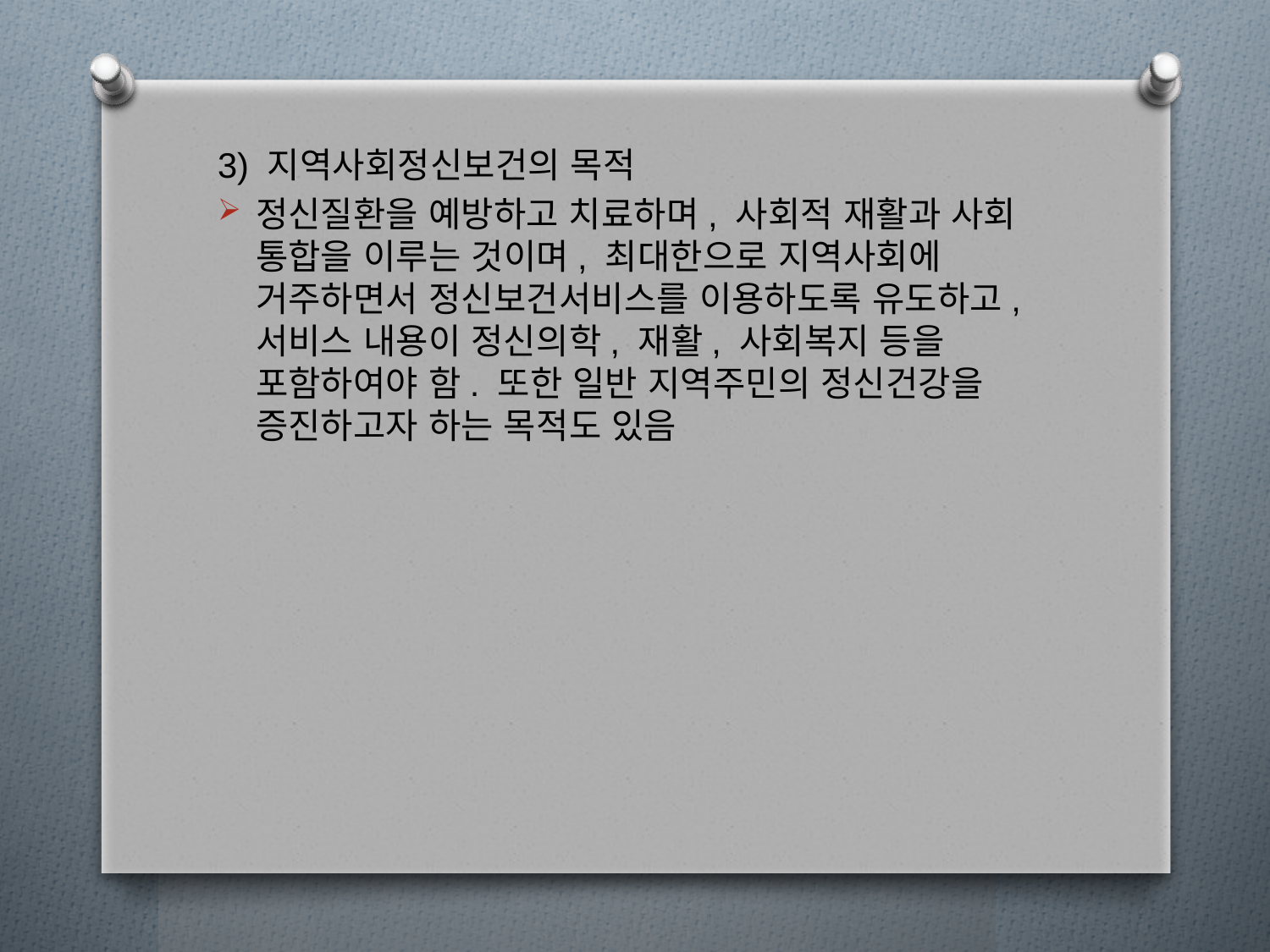

3) 지역사회정신보건의 목적
정신질환을 예방하고 치료하며, 사회적 재활과 사회 통합을 이루는 것이며, 최대한으로 지역사회에 거주하면서 정신보건서비스를 이용하도록 유도하고, 서비스 내용이 정신의학, 재활, 사회복지 등을 포함하여야 함. 또한 일반 지역주민의 정신건강을 증진하고자 하는 목적도 있음